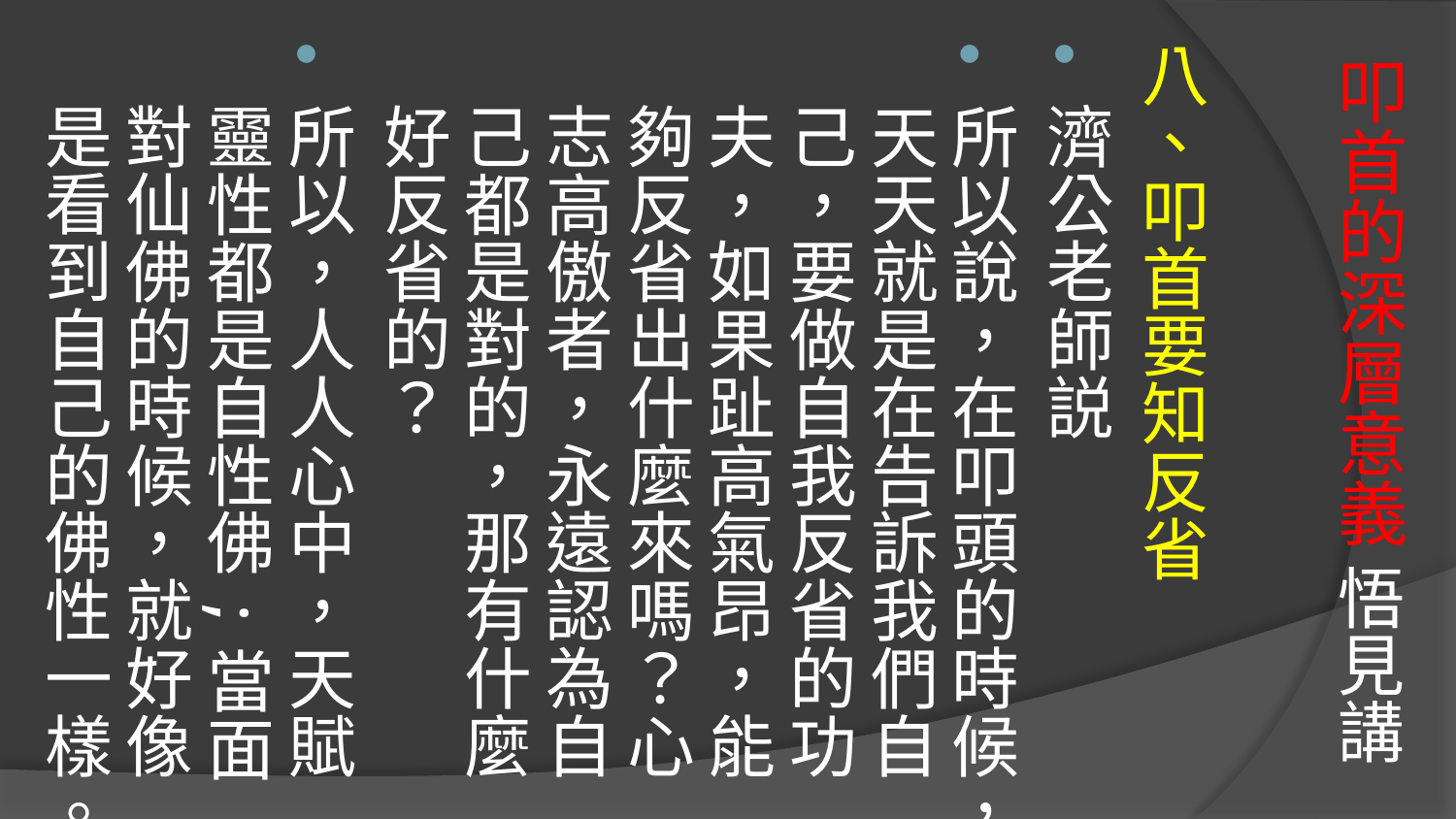

八、叩首要知反省
濟公老師説
所以說，在叩頭的時候，天天就是在告訴我們自己，要做自我反省的功夫，如果趾高氣昂，能夠反省出什麼來嗎？心志高傲者，永遠認為自己都是對的，那有什麼好反省的？
所以，人人心中，天賦靈性都是自性佛;當面對仙佛的時候，就好像是看到自己的佛性一樣。
# 叩首的深層意義 悟見講